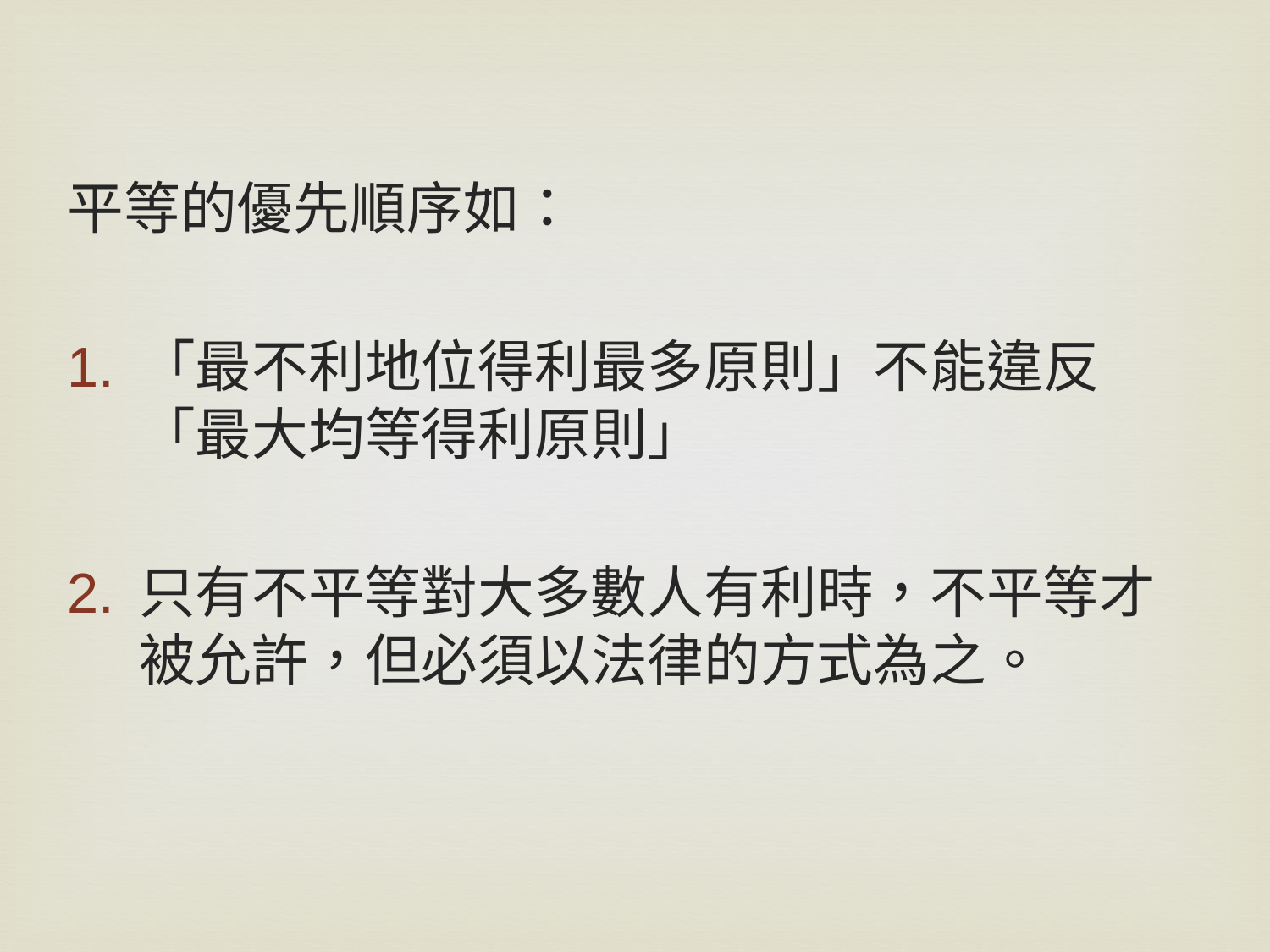

平等的優先順序如：

「最不利地位得利最多原則」不能違反「最大均等得利原則」

只有不平等對大多數人有利時，不平等才被允許，但必須以法律的方式為之。